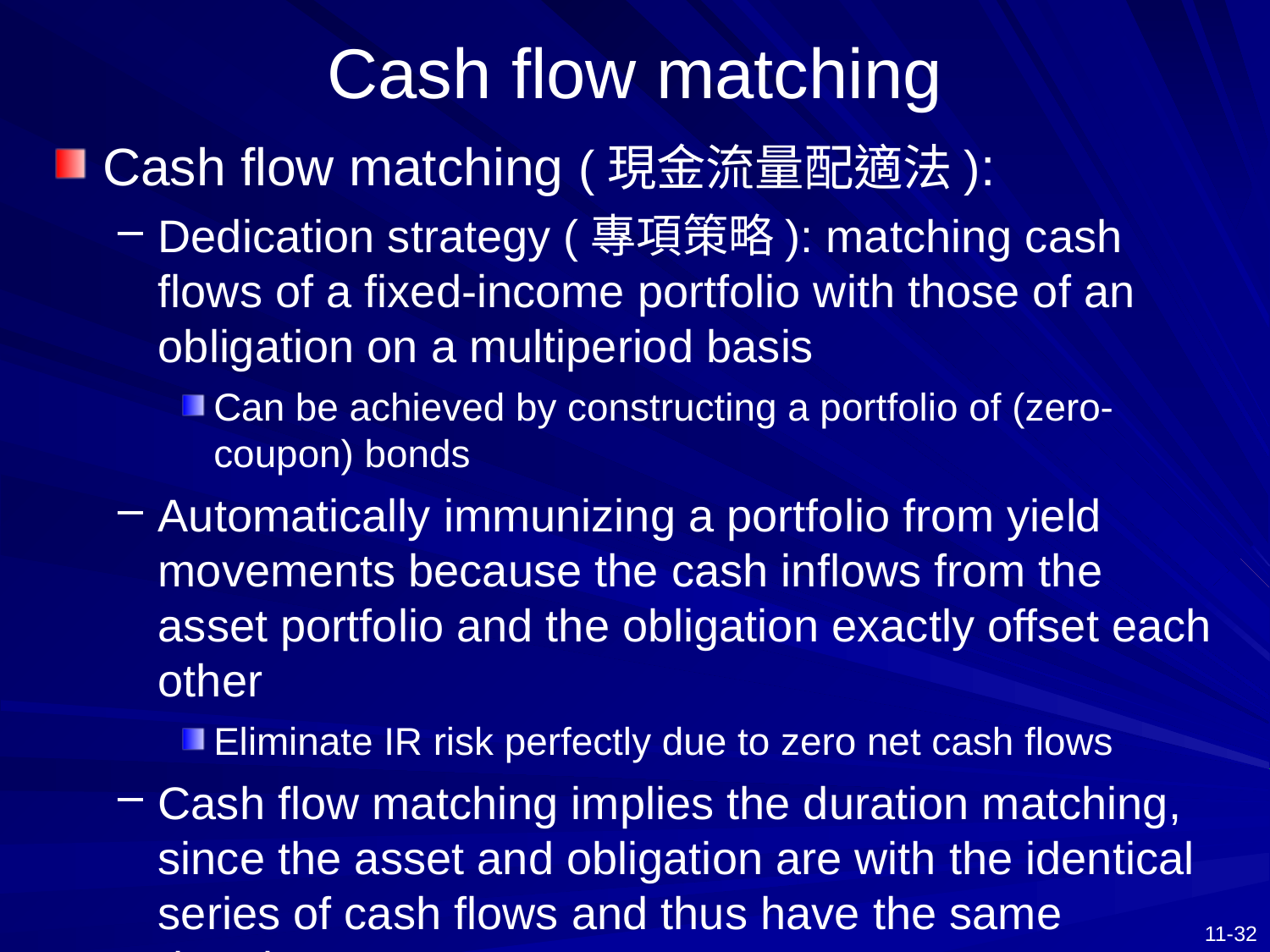

# Cash flow matching
Cash flow matching (現金流量配適法):
Dedication strategy (專項策略): matching cash flows of a fixed-income portfolio with those of an obligation on a multiperiod basis
Can be achieved by constructing a portfolio of (zero-coupon) bonds
Automatically immunizing a portfolio from yield movements because the cash inflows from the asset portfolio and the obligation exactly offset each other
Eliminate IR risk perfectly due to zero net cash flows
Cash flow matching implies the duration matching, since the asset and obligation are with the identical series of cash flows and thus have the same duration